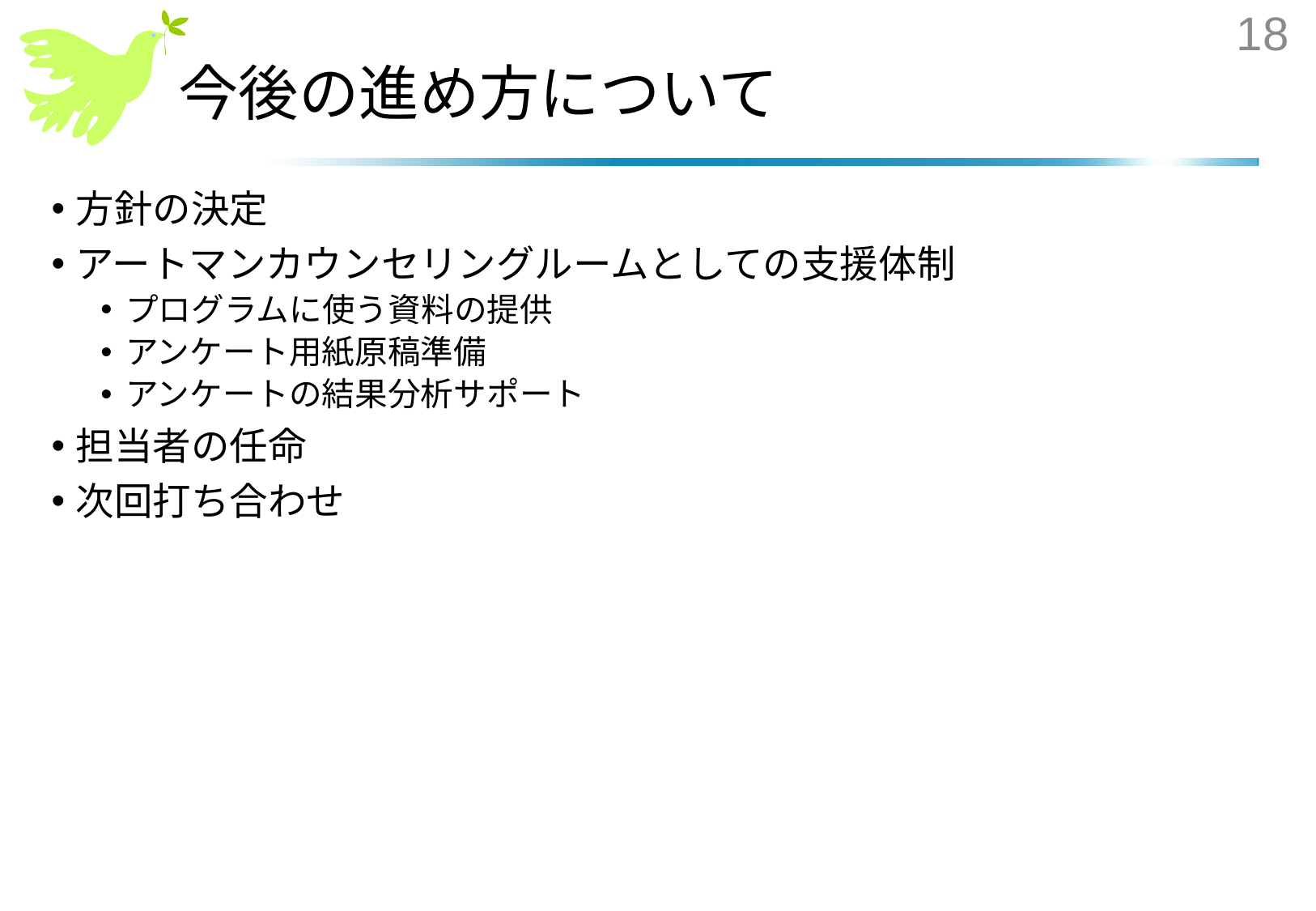

18
# 今後の進め方について
方針の決定
アートマンカウンセリングルームとしての支援体制
プログラムに使う資料の提供
アンケート用紙原稿準備
アンケートの結果分析サポート
担当者の任命
次回打ち合わせ